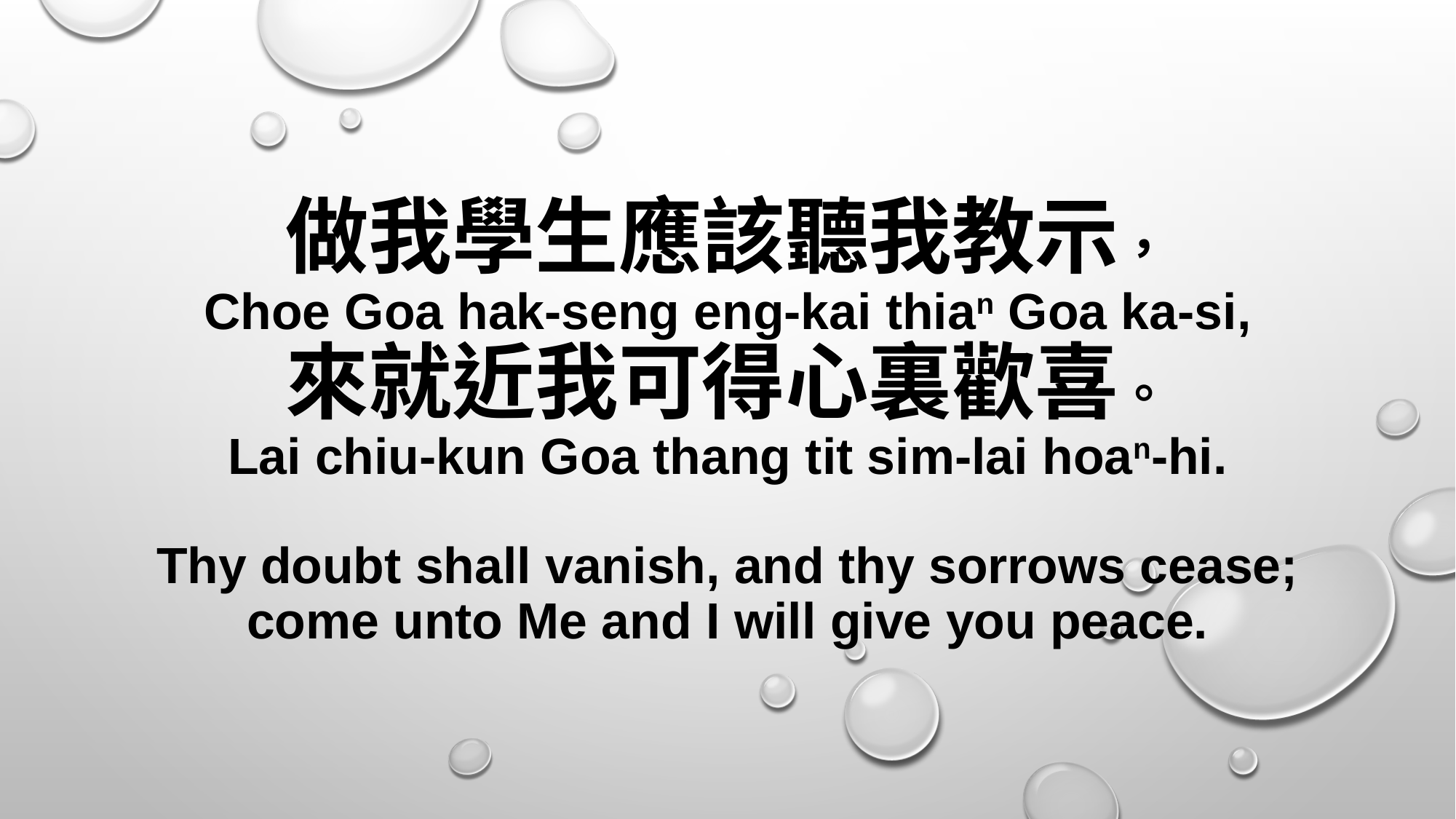

# 做我學生應該聽我教示， Choe Goa hak-seng eng-kai thian Goa ka-si, 來就近我可得心裏歡喜。 Lai chiu-kun Goa thang tit sim-lai hoan-hi. Thy doubt shall vanish, and thy sorrows cease; come unto Me and I will give you peace.